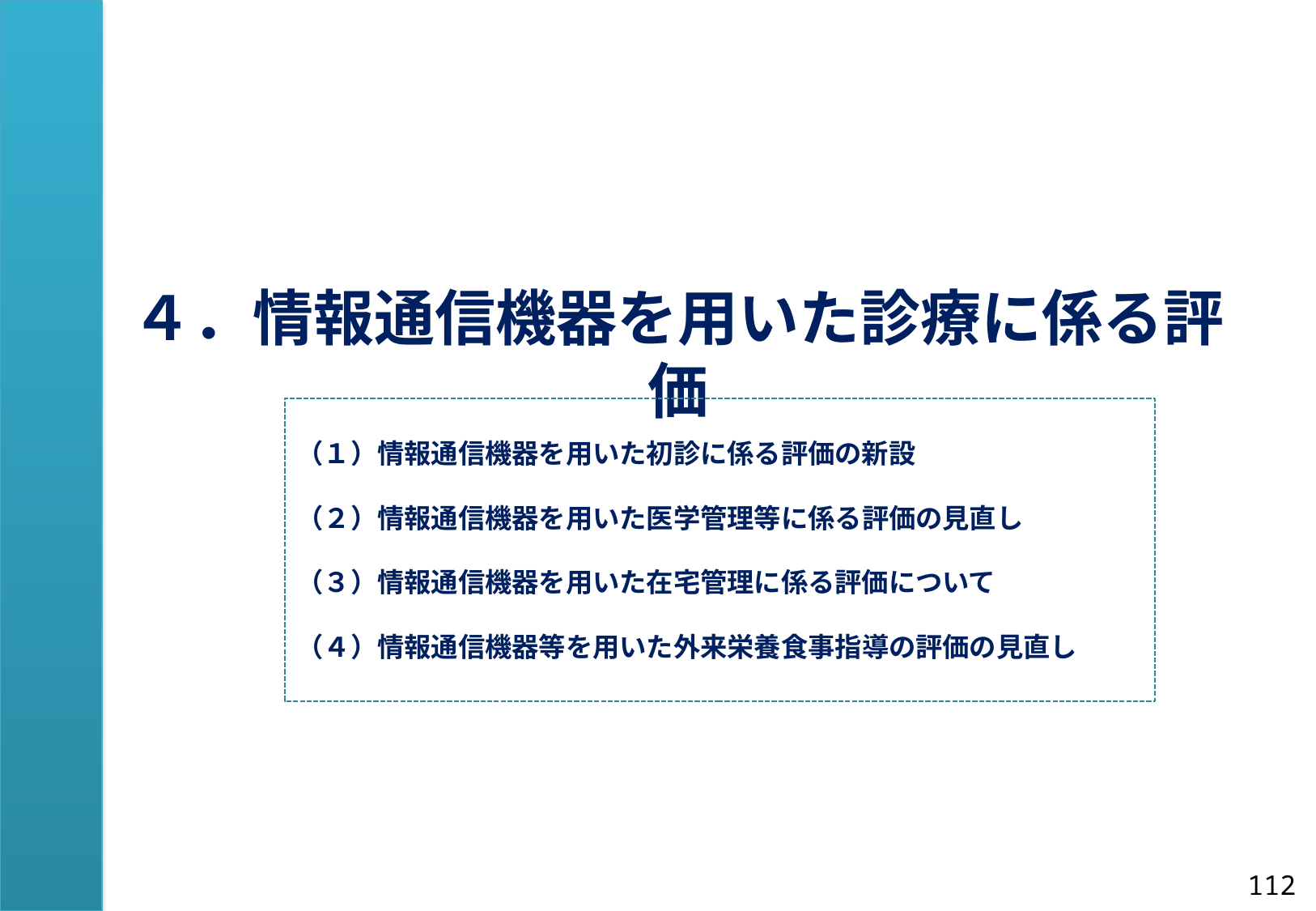

４．情報通信機器を用いた診療に係る評価

（１）情報通信機器を用いた初診に係る評価の新設

（２）情報通信機器を用いた医学管理等に係る評価の見直し

（３）情報通信機器を用いた在宅管理に係る評価について

（４）情報通信機器等を用いた外来栄養食事指導の評価の見直し

112